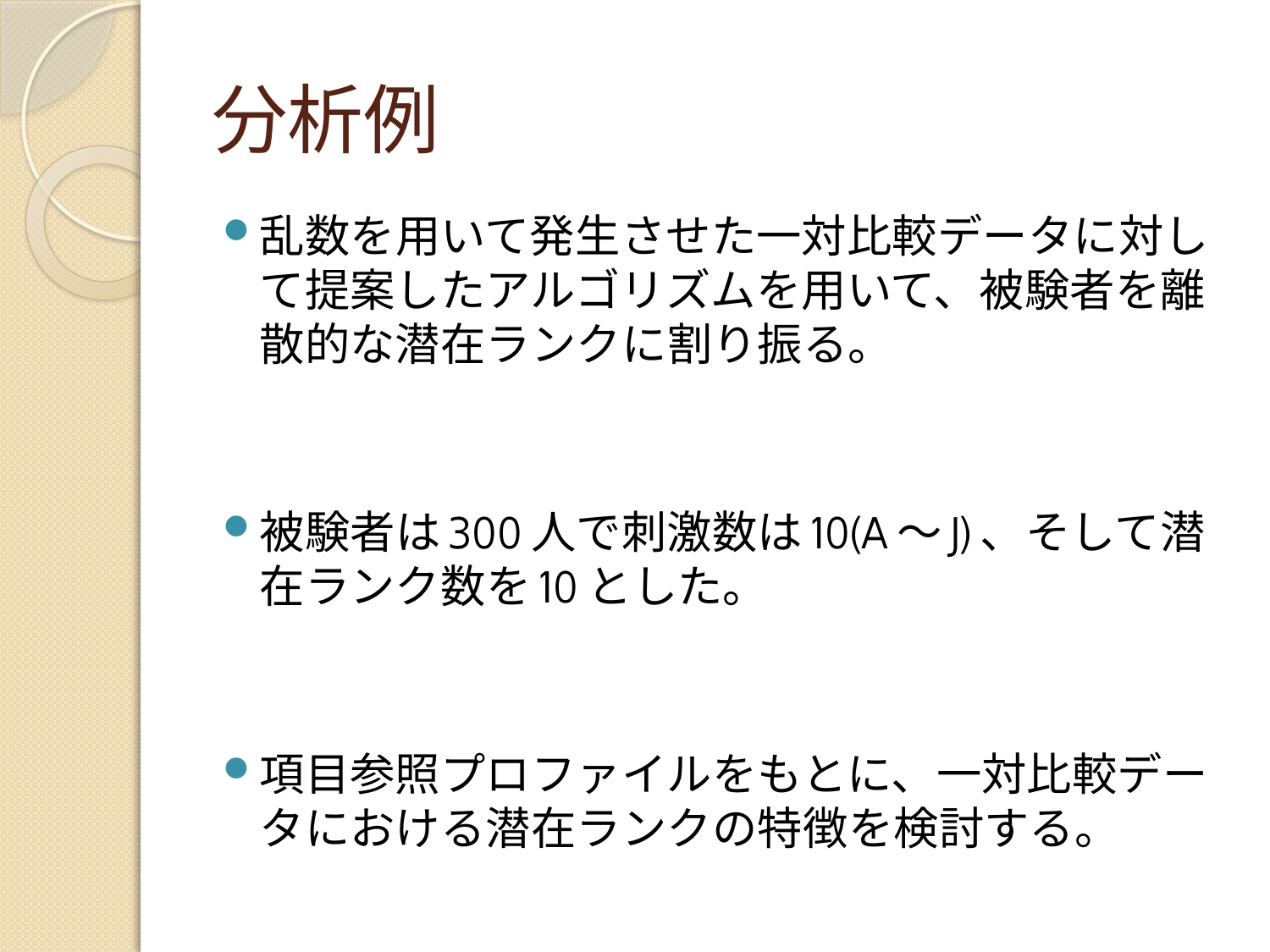

# 分析例
乱数を用いて発生させた一対比較データに対して提案したアルゴリズムを用いて、被験者を離散的な潜在ランクに割り振る。

被験者は300人で刺激数は10(A～J)、そして潜在ランク数を10とした。

項目参照プロファイルをもとに、一対比較データにおける潜在ランクの特徴を検討する。